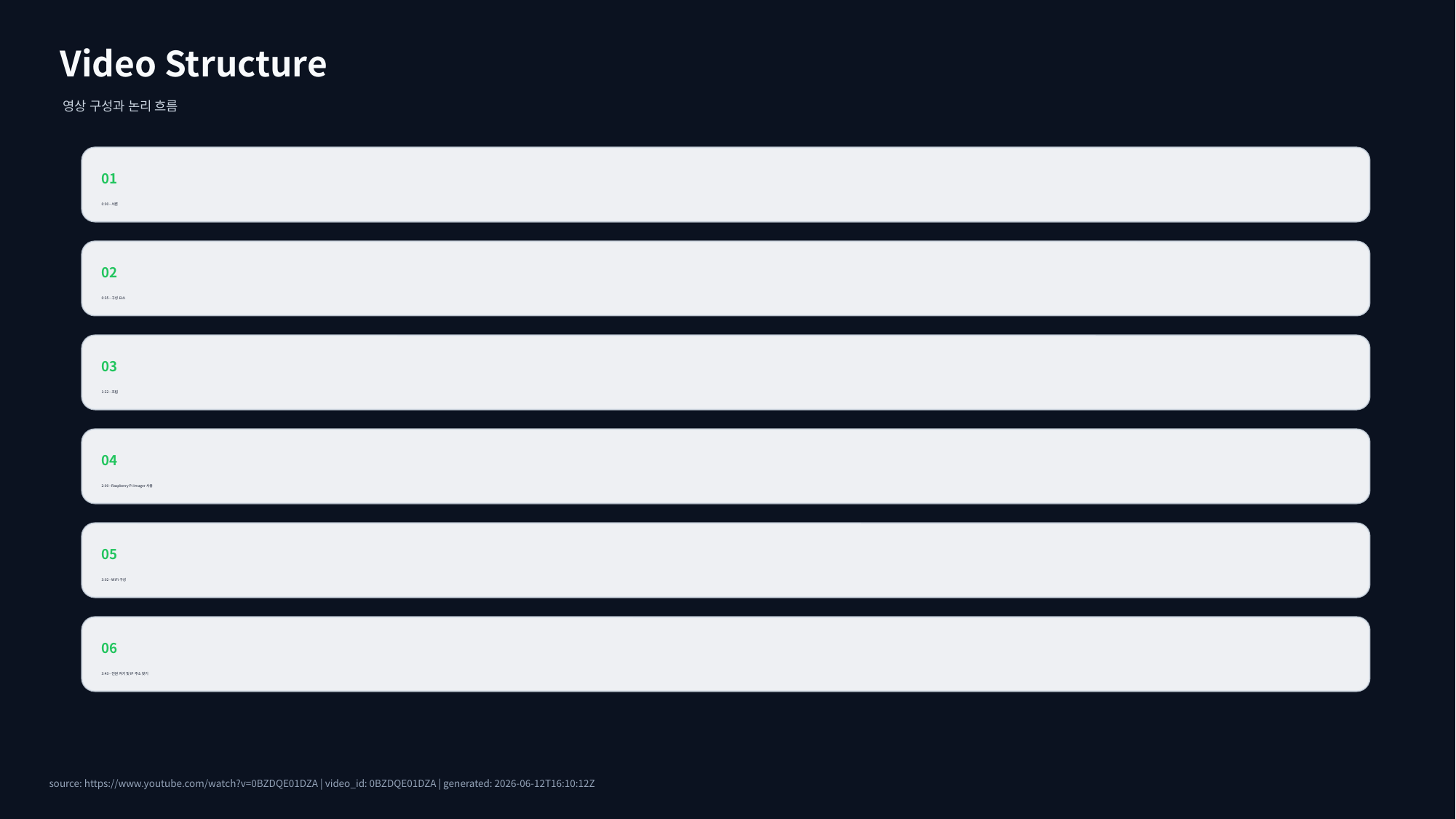

Video Structure
영상 구성과 논리 흐름

01
0:00 - 서론

02
0:35 - 구성 요소

03
1:22 - 조립

04
2:00 - Raspberry Pi Imager 사용

05
3:02 - WiFi 구성

06
3:43 - 전원 켜기 및 IP 주소 찾기
source: https://www.youtube.com/watch?v=0BZDQE01DZA | video_id: 0BZDQE01DZA | generated: 2026-06-12T16:10:12Z